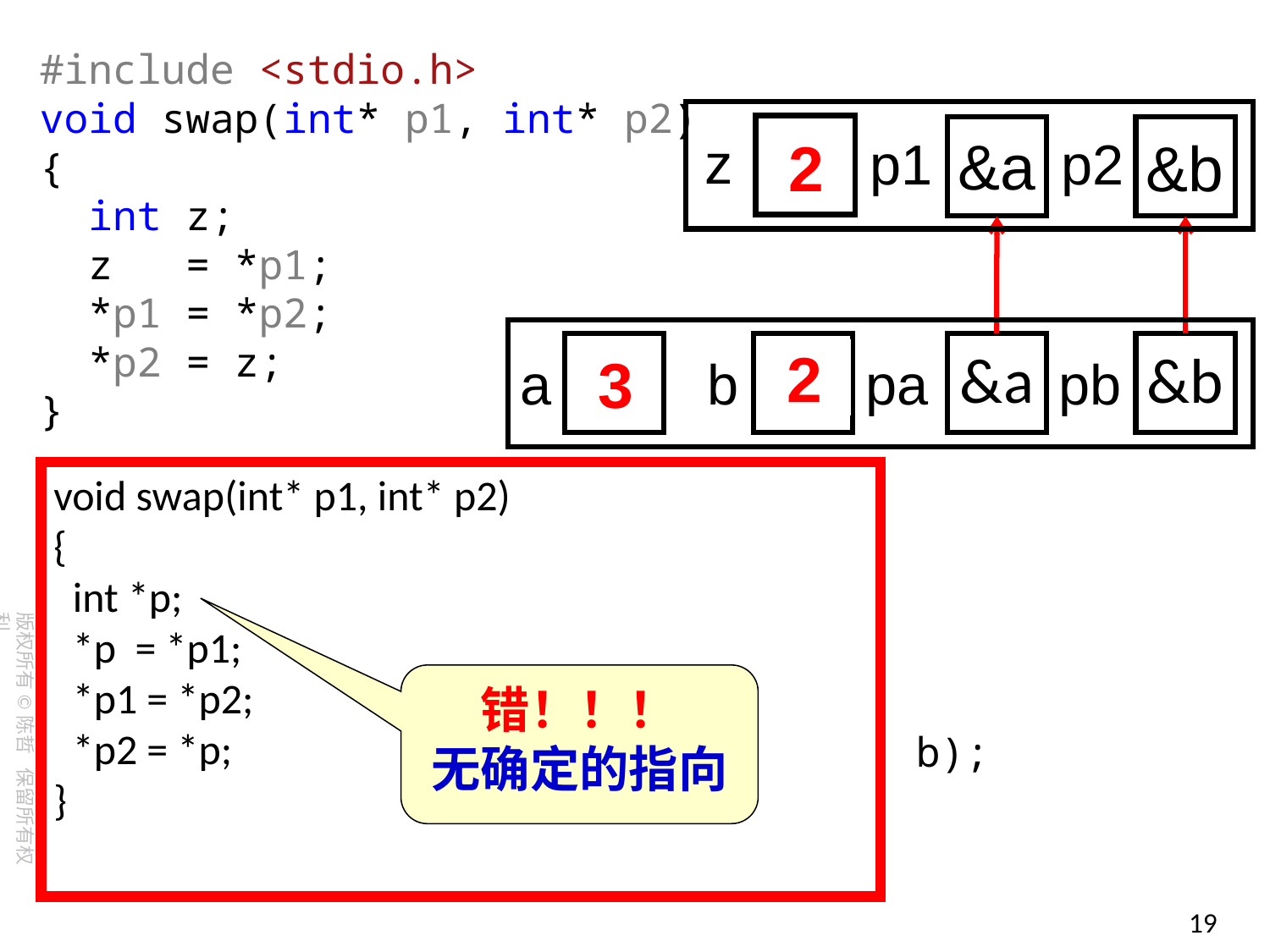

#include <stdio.h>
void swap(int* p1, int* p2)
{
  int z;
  z   = *p1;
  *p1 = *p2;
  *p2 = z;
}

int main()
{
  int a = 2, b = 3;
  int *pa = &a, *pb = &b;
  if (a < b)  swap(pa, pb);
  printf("max = %d, min = %d\n", a, b);
  return 0;
}

&a
z
&b
p1
p2
2

&a
&b
2
3
2
pa
pb
a
b
3
void swap(int* p1, int* p2)
{
  int *p;
  *p  = *p1;
  *p1 = *p2;
  *p2 = *p;
}
错！！！
无确定的指向
19